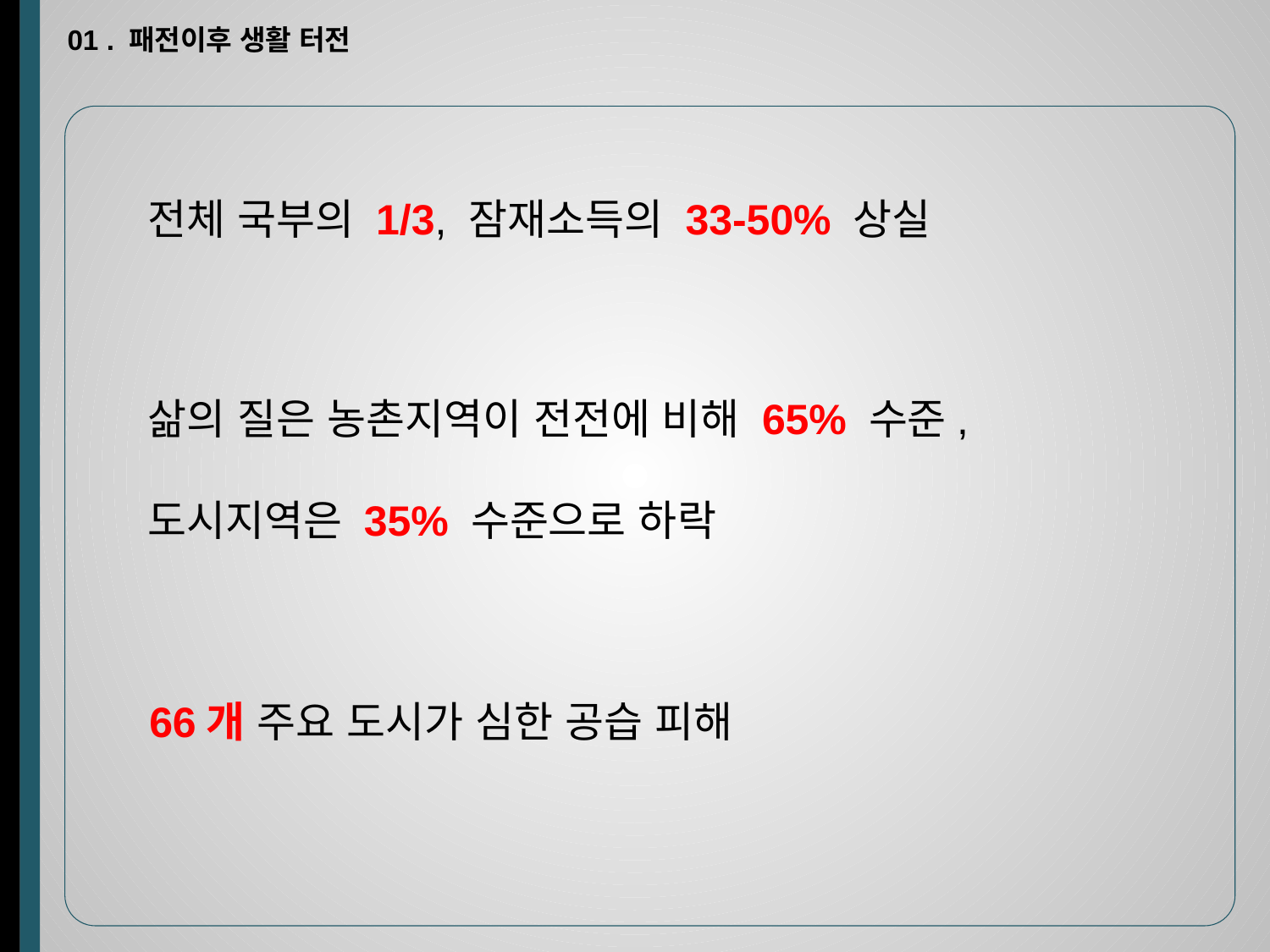

01 . 패전이후 생활 터전

전체 국부의 1/3, 잠재소득의 33-50% 상실

삶의 질은 농촌지역이 전전에 비해 65% 수준,

도시지역은 35% 수준으로 하락

66개 주요 도시가 심한 공습 피해